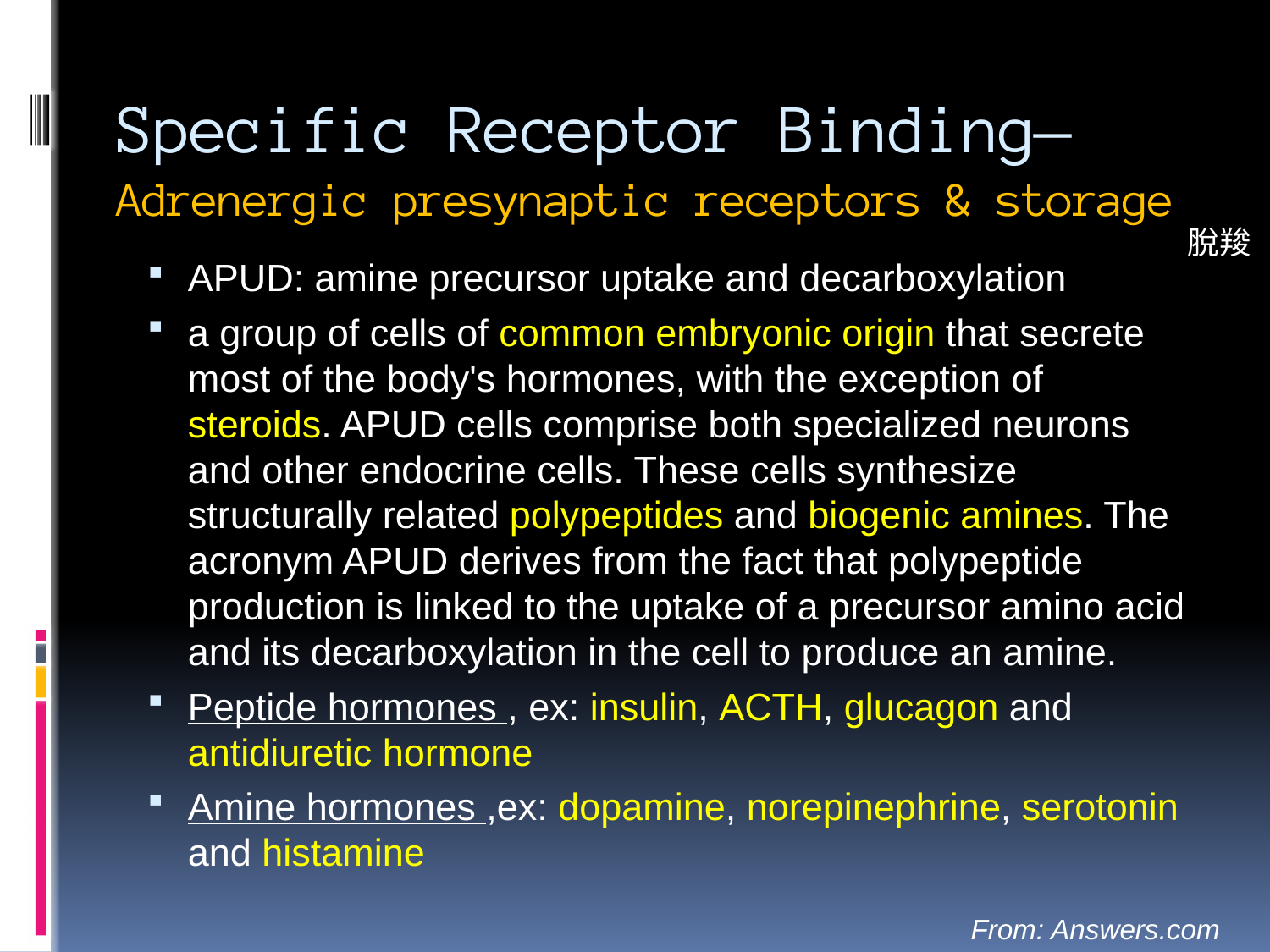

# Specific Receptor Binding— Adrenergic presynaptic receptors & storage
脫羧
APUD: amine precursor uptake and decarboxylation
a group of cells of common embryonic origin that secrete most of the body's hormones, with the exception of steroids. APUD cells comprise both specialized neurons and other endocrine cells. These cells synthesize structurally related polypeptides and biogenic amines. The acronym APUD derives from the fact that polypeptide production is linked to the uptake of a precursor amino acid and its decarboxylation in the cell to produce an amine.
Peptide hormones , ex: insulin, ACTH, glucagon and antidiuretic hormone
Amine hormones ,ex: dopamine, norepinephrine, serotonin and histamine
From: Answers.com